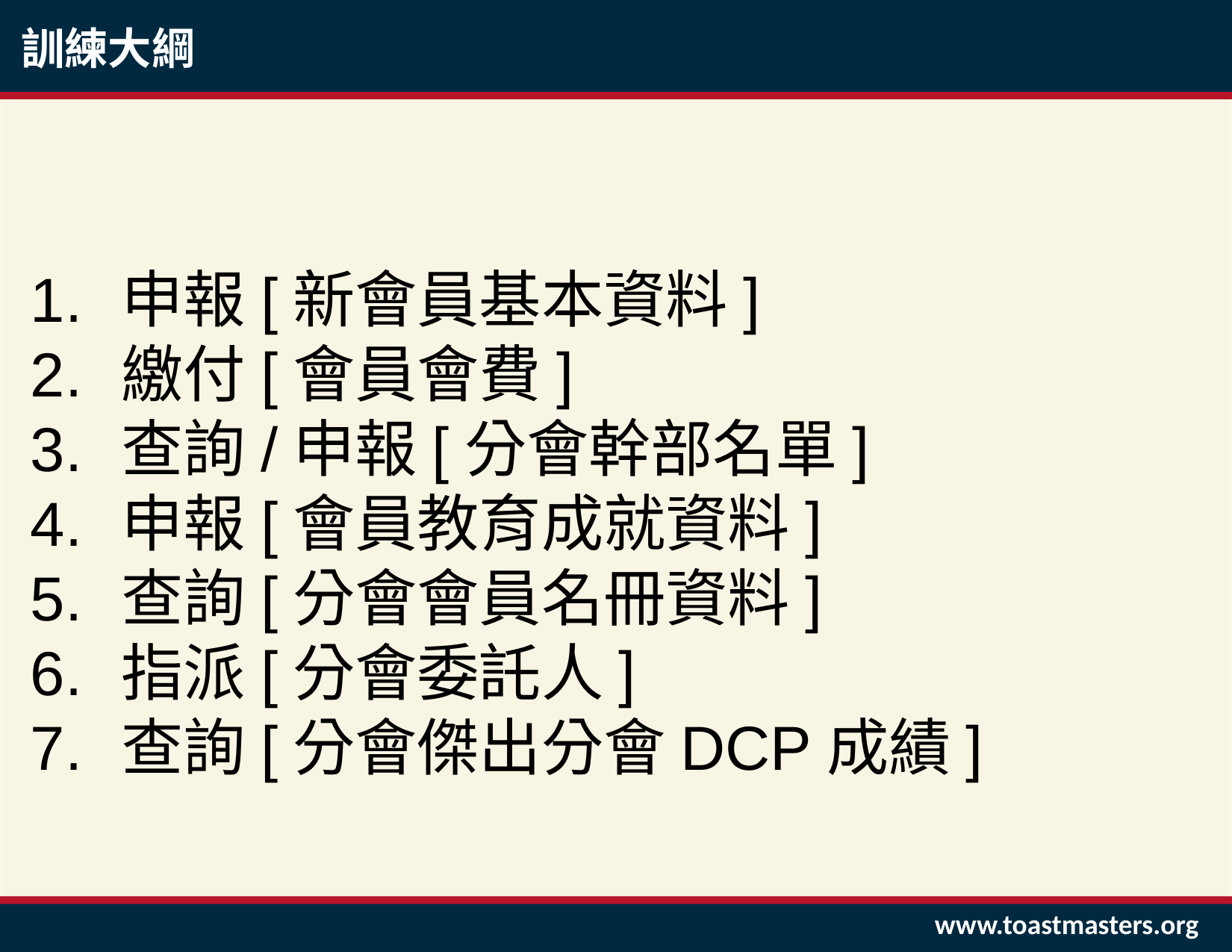

訓練大綱

申報[新會員基本資料]
繳付[會員會費]
查詢/申報[分會幹部名單]
申報[會員教育成就資料]
查詢[分會會員名冊資料]
指派[分會委託人]
查詢[分會傑出分會DCP成績]

www.toastmasters.org